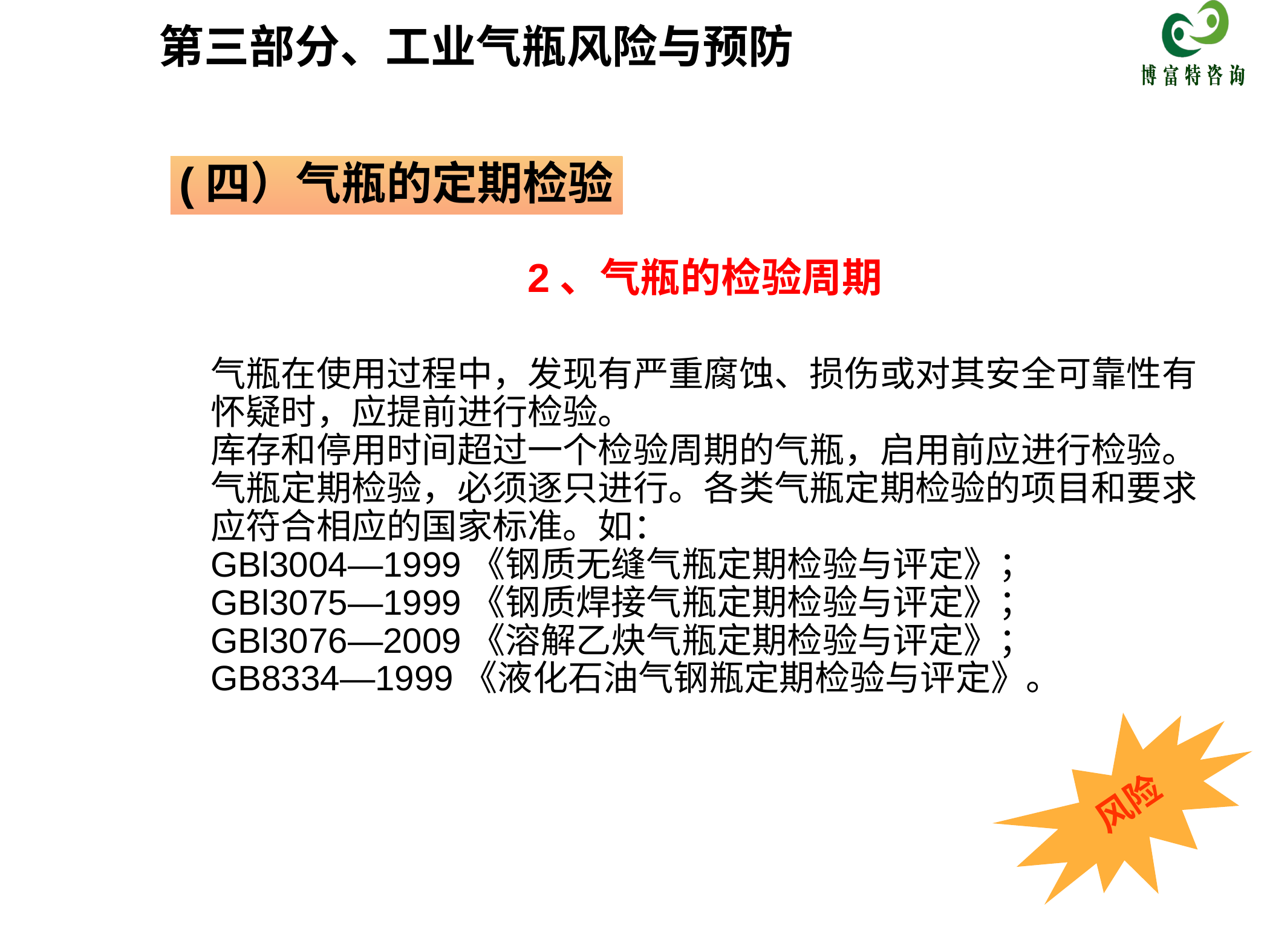

第三部分、工业气瓶风险与预防
(四）气瓶的定期检验
2、气瓶的检验周期
气瓶在使用过程中，发现有严重腐蚀、损伤或对其安全可靠性有怀疑时，应提前进行检验。
库存和停用时间超过一个检验周期的气瓶，启用前应进行检验。
气瓶定期检验，必须逐只进行。各类气瓶定期检验的项目和要求应符合相应的国家标准。如：
GBl3004—1999《钢质无缝气瓶定期检验与评定》；
GBl3075—1999《钢质焊接气瓶定期检验与评定》；
GBl3076—2009《溶解乙炔气瓶定期检验与评定》；
GB8334—1999《液化石油气钢瓶定期检验与评定》。
风险